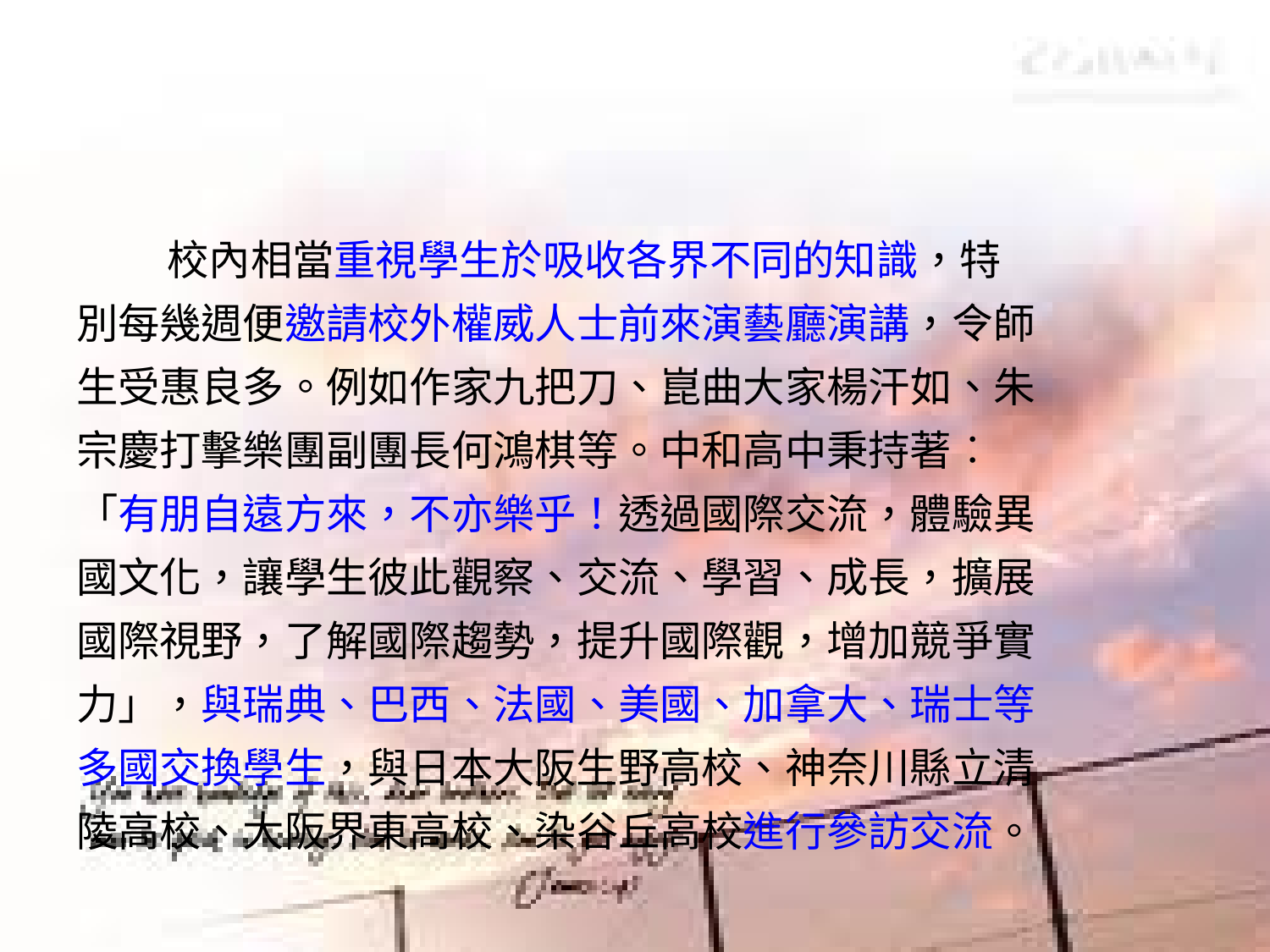

#
         校內相當重視學生於吸收各界不同的知識，特
別每幾週便邀請校外權威人士前來演藝廳演講，令師
生受惠良多。例如作家九把刀、崑曲大家楊汗如、朱
宗慶打擊樂團副團長何鴻棋等。中和高中秉持著︰
「有朋自遠方來，不亦樂乎！透過國際交流，體驗異
國文化，讓學生彼此觀察、交流、學習、成長，擴展
國際視野，了解國際趨勢，提升國際觀，增加競爭實
力」，與瑞典、巴西、法國、美國、加拿大、瑞士等
多國交換學生，與日本大阪生野高校、神奈川縣立清
陵高校、大阪界東高校、染谷丘高校進行參訪交流。